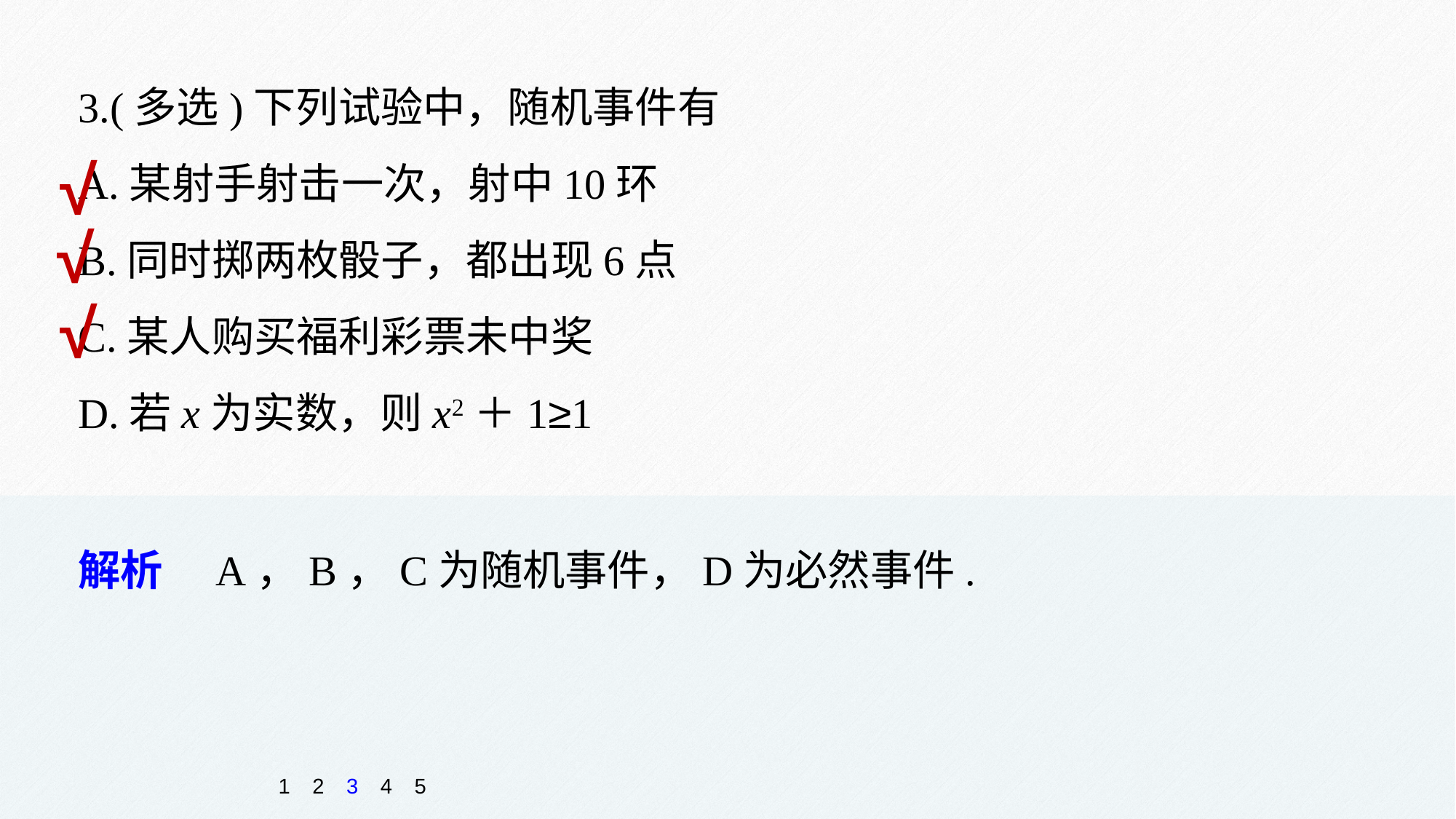

3.(多选)下列试验中，随机事件有
A.某射手射击一次，射中10环
B.同时掷两枚骰子，都出现6点
C.某人购买福利彩票未中奖
D.若x为实数，则x2＋1≥1
√
√
√
解析　A，B，C为随机事件，D为必然事件.
1
2
3
4
5